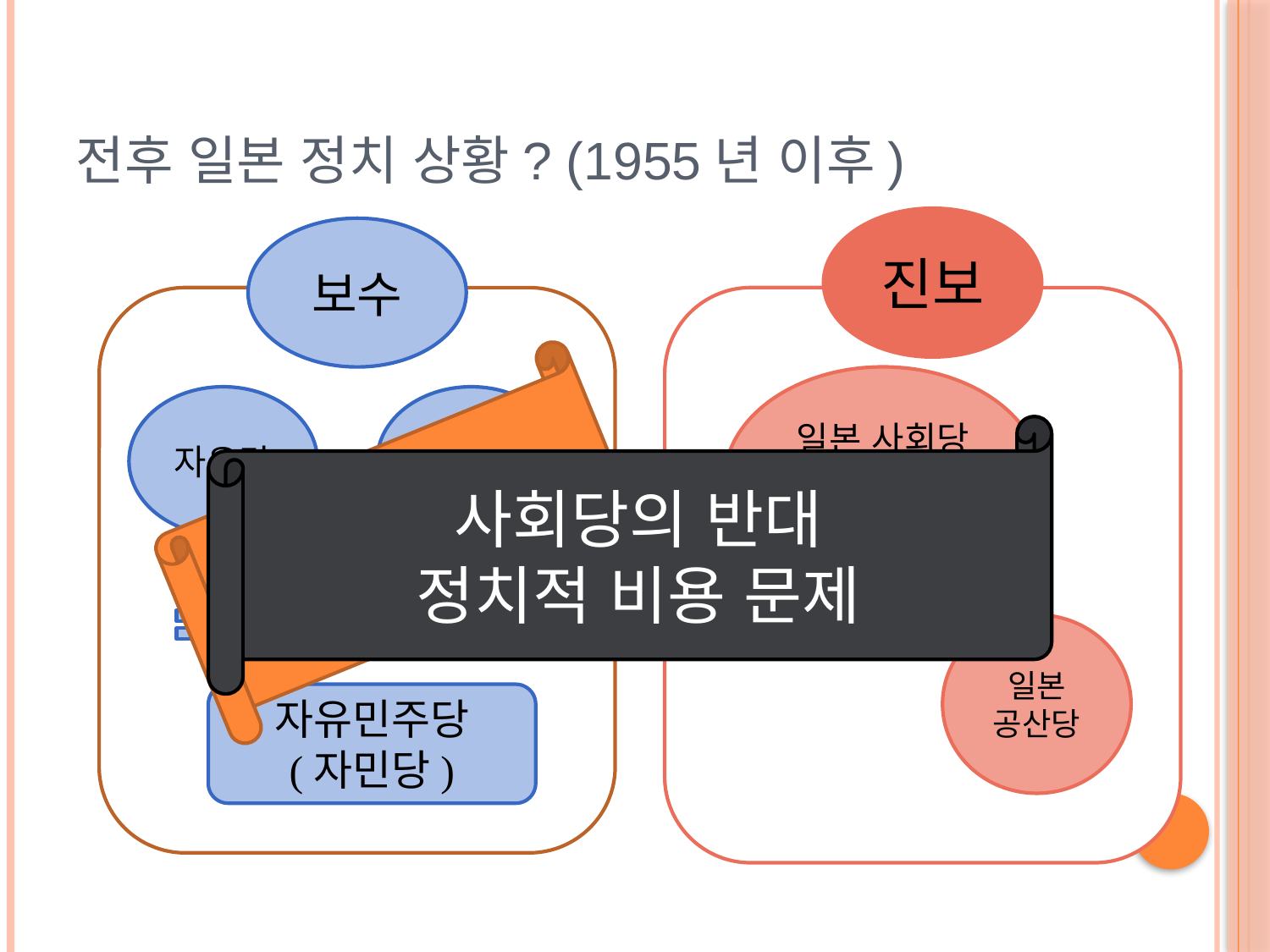

# 전후 일본 정치 상황? (1955년 이후)
진보
보수

일본 사회당
[우파+좌파]
자유당
민주당
신헌법개정추진
사회당의 반대
정치적 비용 문제

일본
공산당
자유민주당
(자민당)